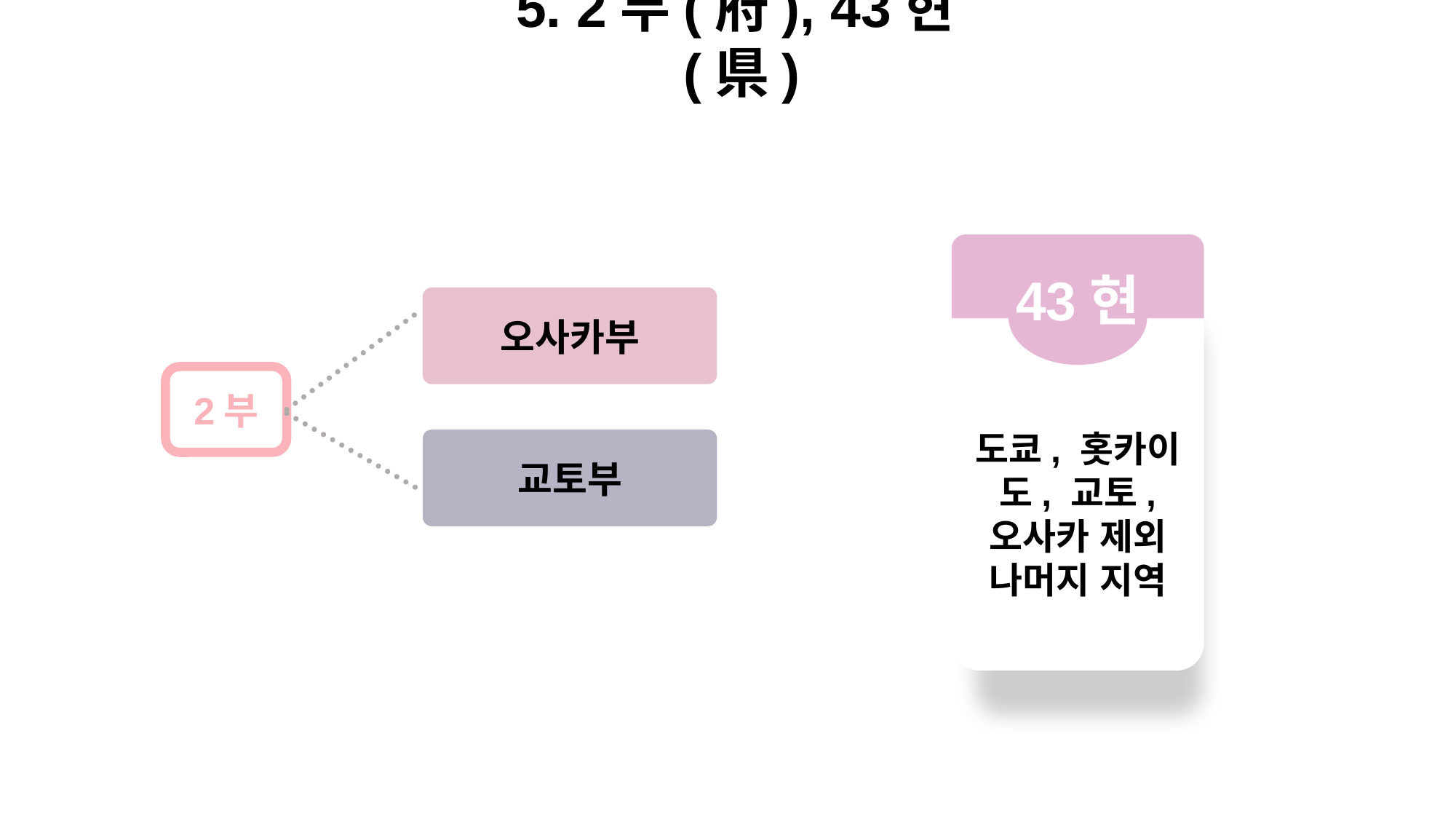

5. 2부(府), 43현(県)

43현

오사카부
2부
도쿄, 홋카이도, 교토, 오사카 제외 나머지 지역

교토부